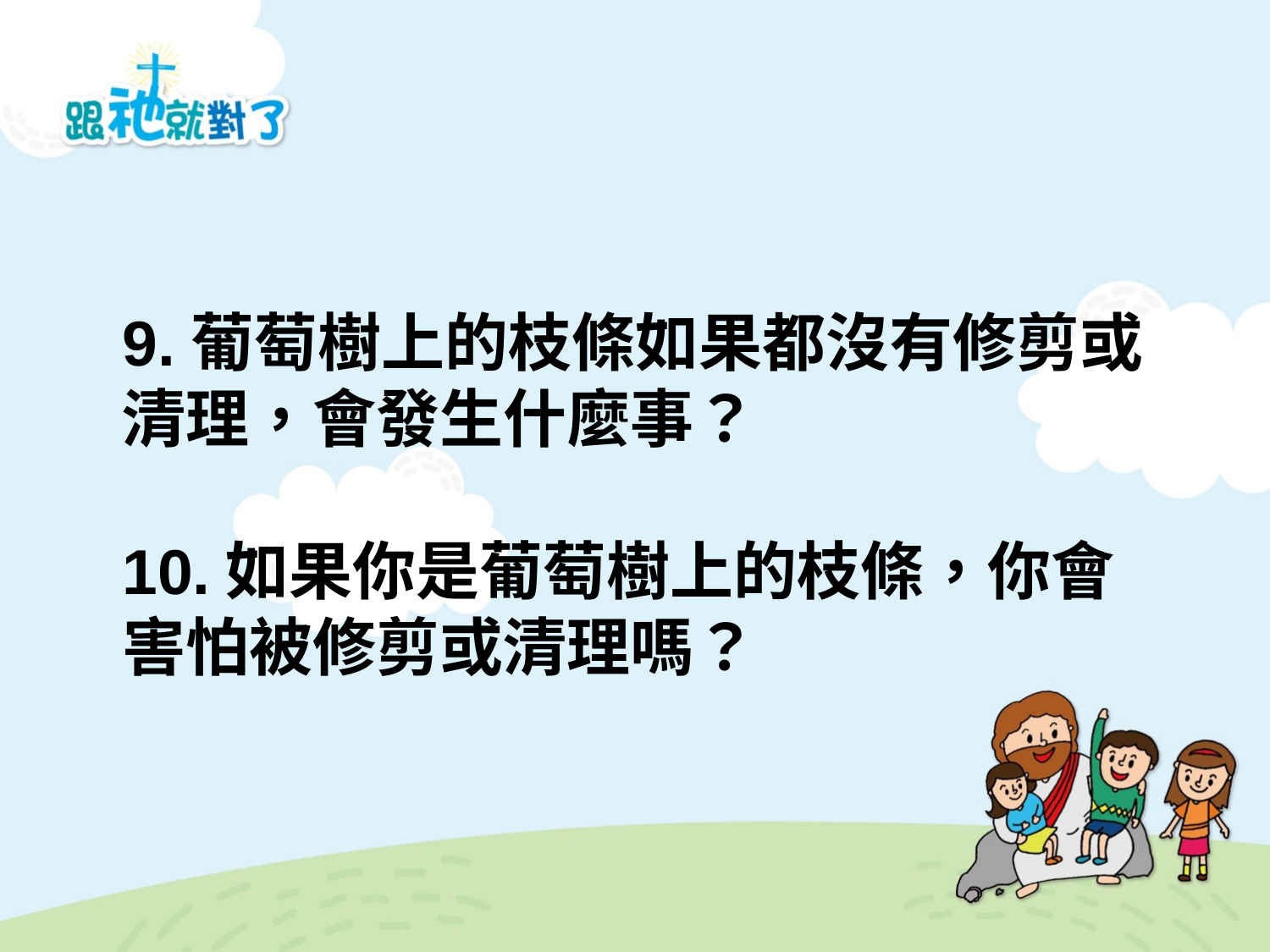

9.葡萄樹上的枝條如果都沒有修剪或清理，會發生什麼事？

10.如果你是葡萄樹上的枝條，你會害怕被修剪或清理嗎？